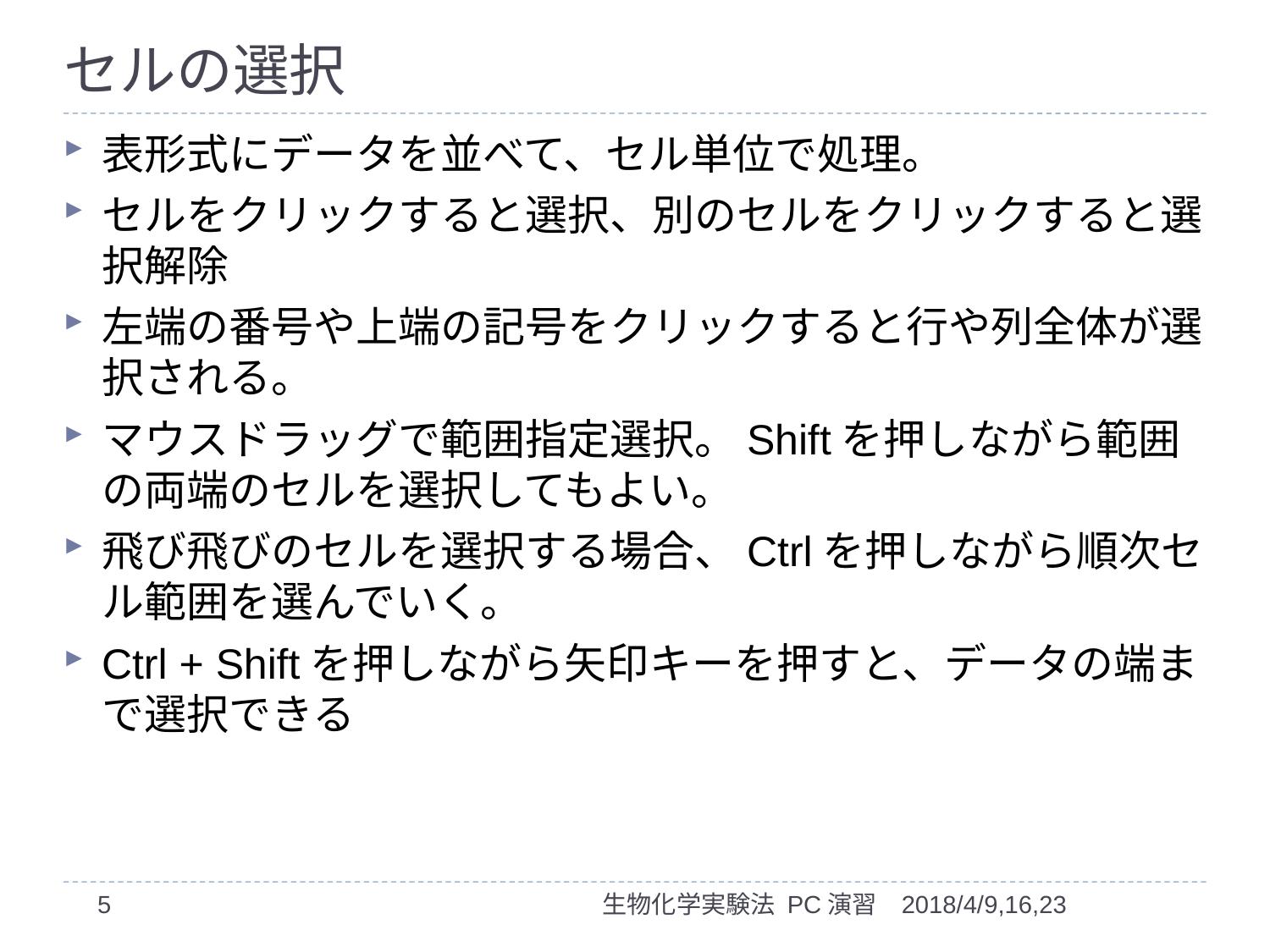

# セルの選択
表形式にデータを並べて、セル単位で処理。
セルをクリックすると選択、別のセルをクリックすると選択解除
左端の番号や上端の記号をクリックすると行や列全体が選択される。
マウスドラッグで範囲指定選択。Shiftを押しながら範囲の両端のセルを選択してもよい。
飛び飛びのセルを選択する場合、Ctrlを押しながら順次セル範囲を選んでいく。
Ctrl + Shiftを押しながら矢印キーを押すと、データの端まで選択できる
5
生物化学実験法 PC演習
2018/4/9,16,23